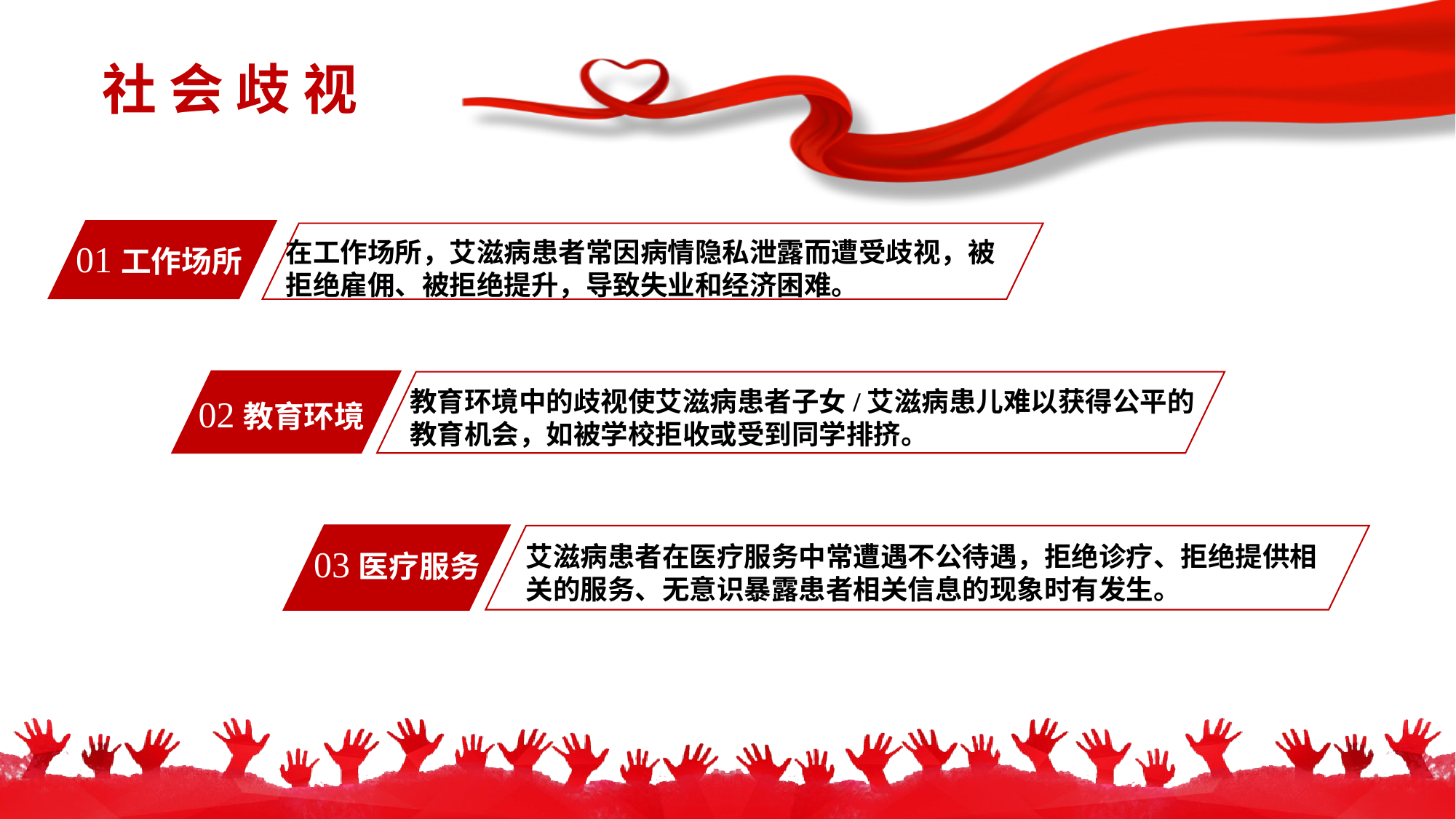

社 会 歧 视

01工作场所

在工作场所，艾滋病患者常因病情隐私泄露而遭受歧视，被拒绝雇佣、被拒绝提升，导致失业和经济困难。

02教育环境

教育环境中的歧视使艾滋病患者子女/艾滋病患儿难以获得公平的教育机会，如被学校拒收或受到同学排挤。

03医疗服务

艾滋病患者在医疗服务中常遭遇不公待遇，拒绝诊疗、拒绝提供相关的服务、无意识暴露患者相关信息的现象时有发生。